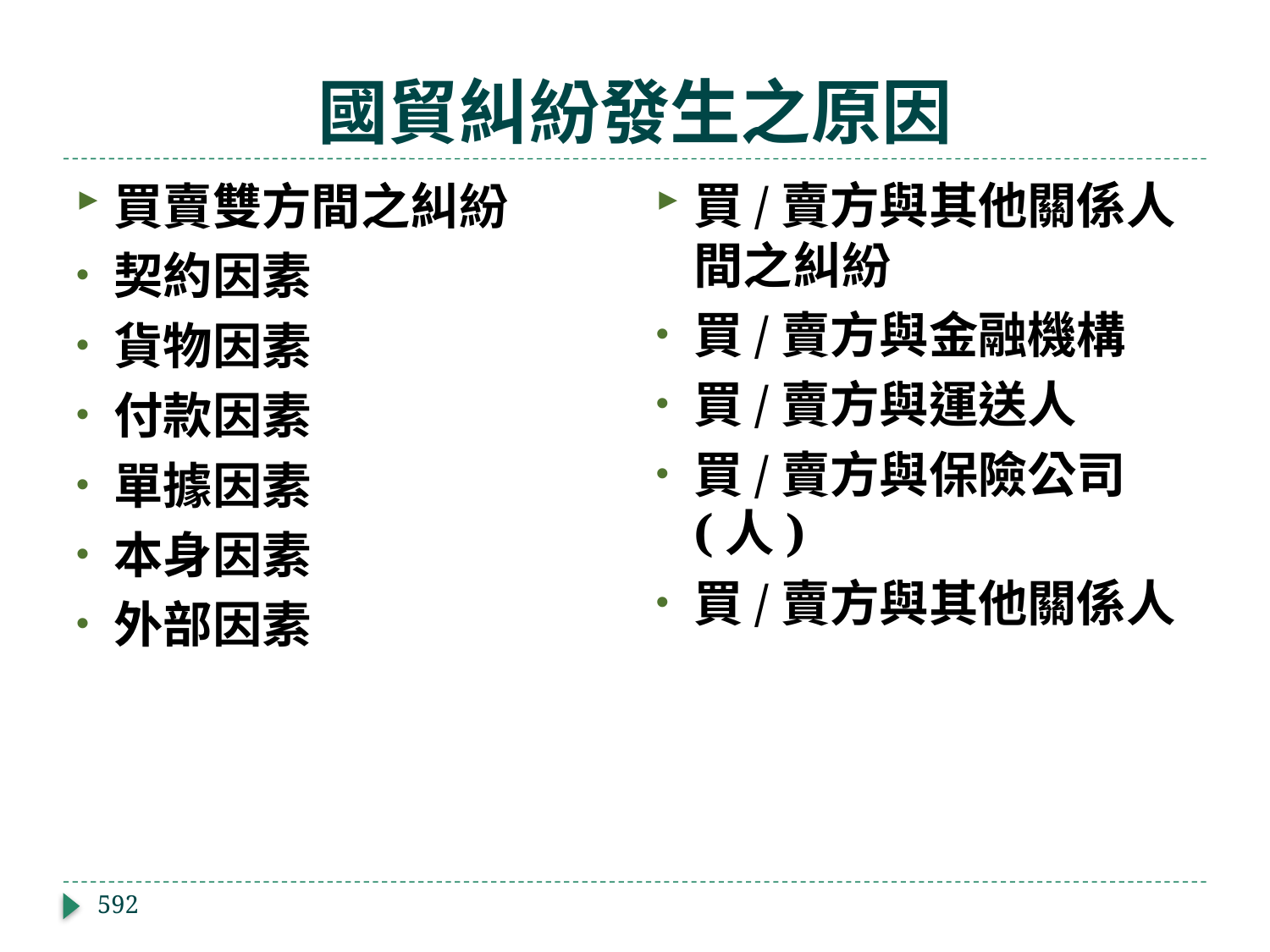

# 國貿糾紛發生之原因
買/賣方與其他關係人間之糾紛
買/賣方與金融機構
買/賣方與運送人
買/賣方與保險公司(人)
買/賣方與其他關係人
買賣雙方間之糾紛
契約因素
貨物因素
付款因素
單據因素
本身因素
外部因素
592